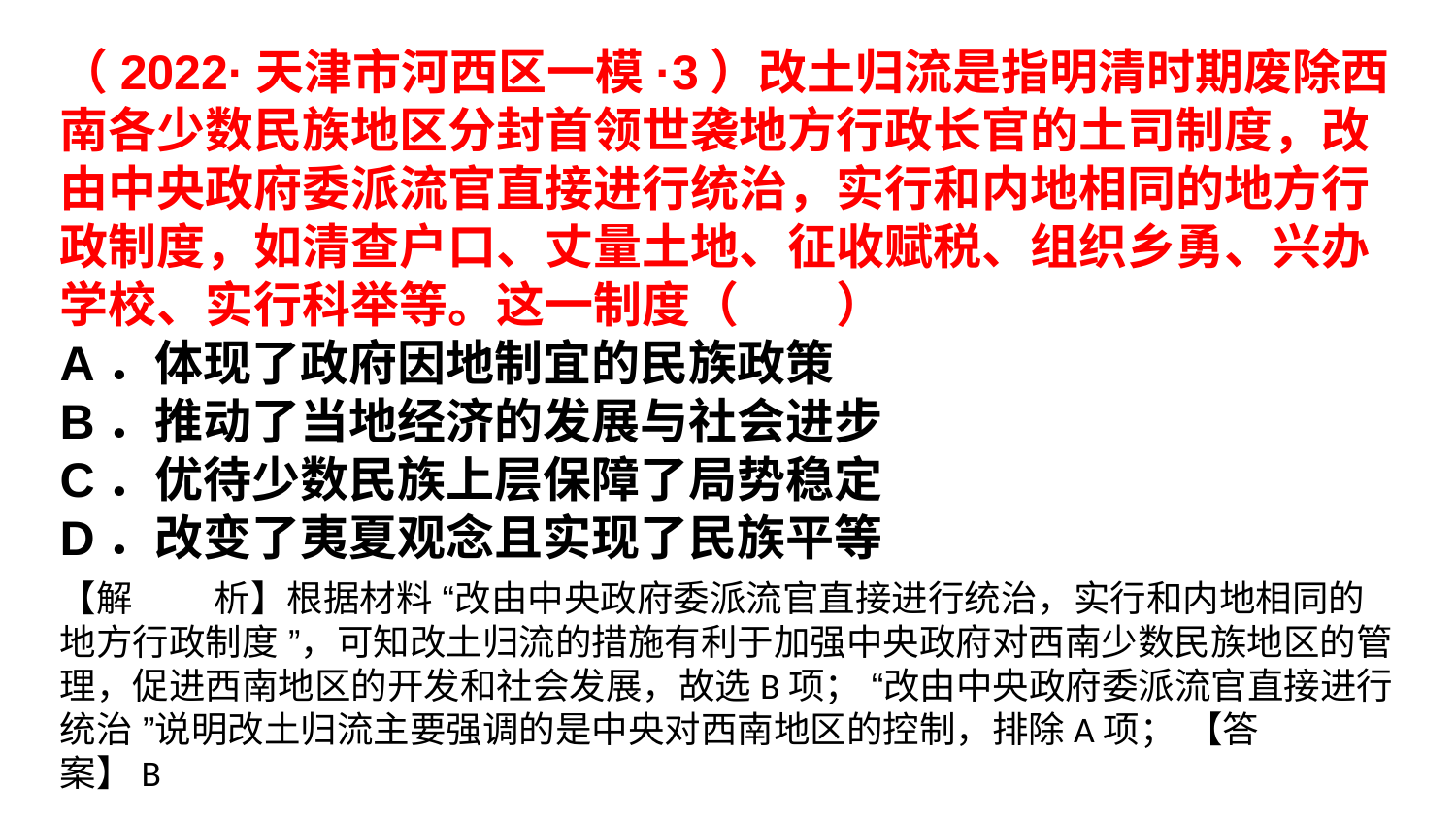

（2022·天津市河西区一模·3）改土归流是指明清时期废除西南各少数民族地区分封首领世袭地方行政长官的土司制度，改由中央政府委派流官直接进行统治，实行和内地相同的地方行政制度，如清查户口、丈量土地、征收赋税、组织乡勇、兴办学校、实行科举等。这一制度（　　）
A．体现了政府因地制宜的民族政策
B．推动了当地经济的发展与社会进步
C．优待少数民族上层保障了局势稳定
D．改变了夷夏观念且实现了民族平等
【解        析】根据材料 “改由中央政府委派流官直接进行统治，实行和内地相同的地方行政制度 ”，可知改土归流的措施有利于加强中央政府对西南少数民族地区的管理，促进西南地区的开发和社会发展，故选B项； “改由中央政府委派流官直接进行统治 ”说明改土归流主要强调的是中央对西南地区的控制，排除A项； 【答        案】B